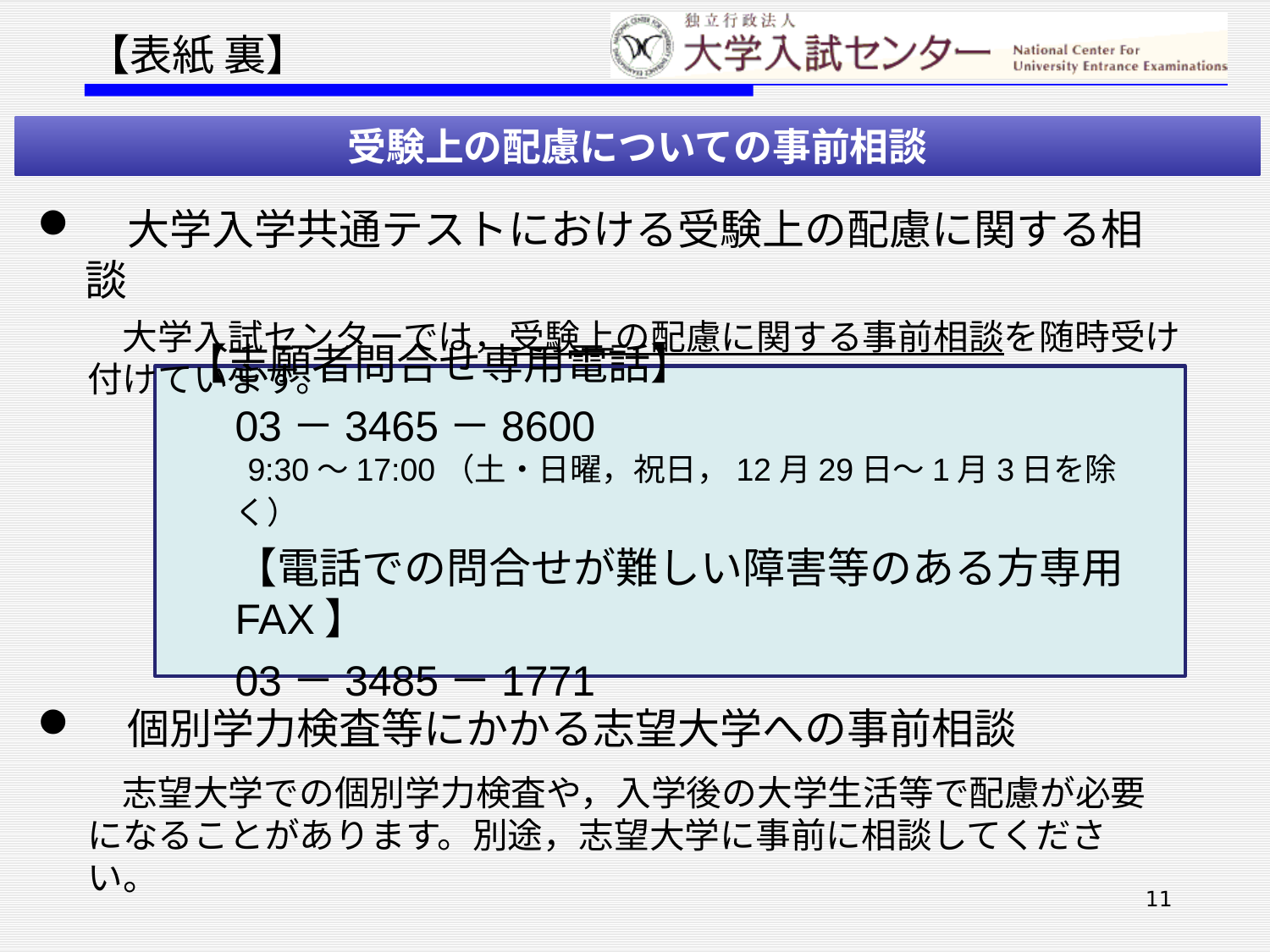

【表紙 裏】
受験上の配慮についての事前相談
　大学入学共通テストにおける受験上の配慮に関する相談
大学入試センターでは，受験上の配慮に関する事前相談を随時受け付けています。
【志願者問合せ専用電話】
03－3465－8600
 9:30～17:00（土・日曜，祝日，12月29日～1月3日を除く）
【電話での問合せが難しい障害等のある方専用FAX】
03－3485－1771
　個別学力検査等にかかる志望大学への事前相談
志望大学での個別学力検査や，入学後の大学生活等で配慮が必要になることがあります。別途，志望大学に事前に相談してください。
11